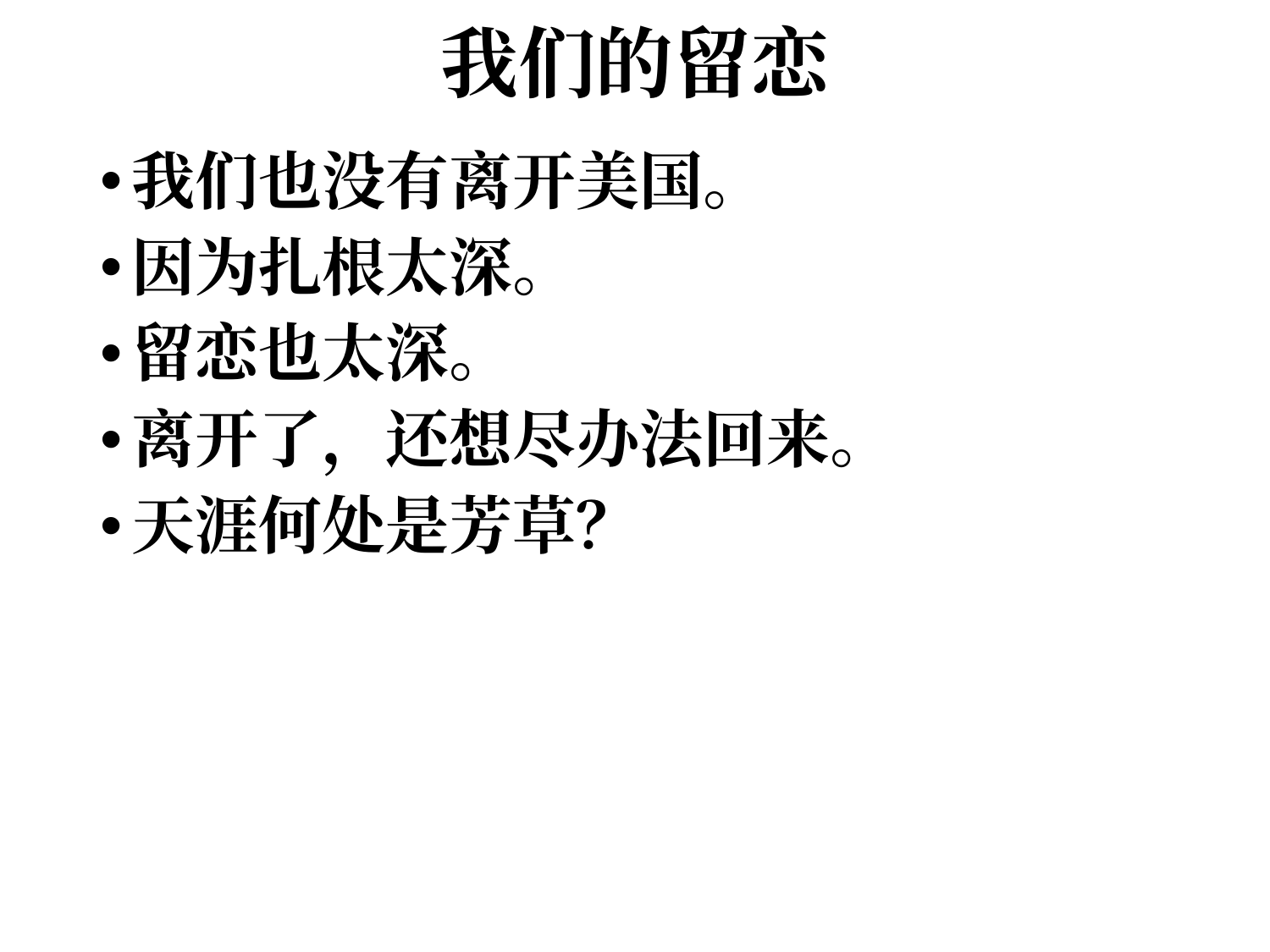

# 我们的留恋
我们也没有离开美国。
因为扎根太深。
留恋也太深。
离开了，还想尽办法回来。
天涯何处是芳草？